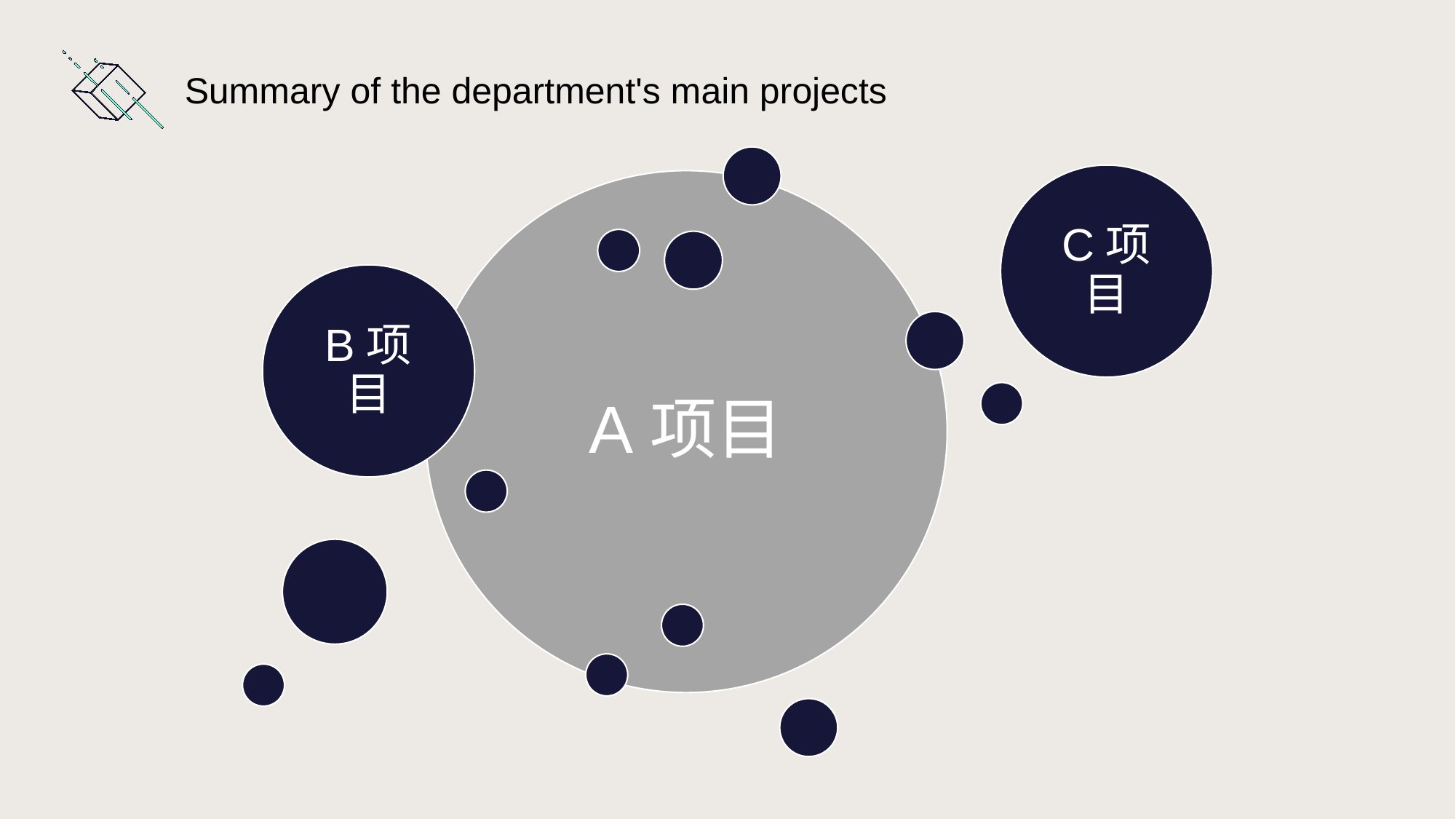

Summary of the department's main projects
A项目
B项目
C项目